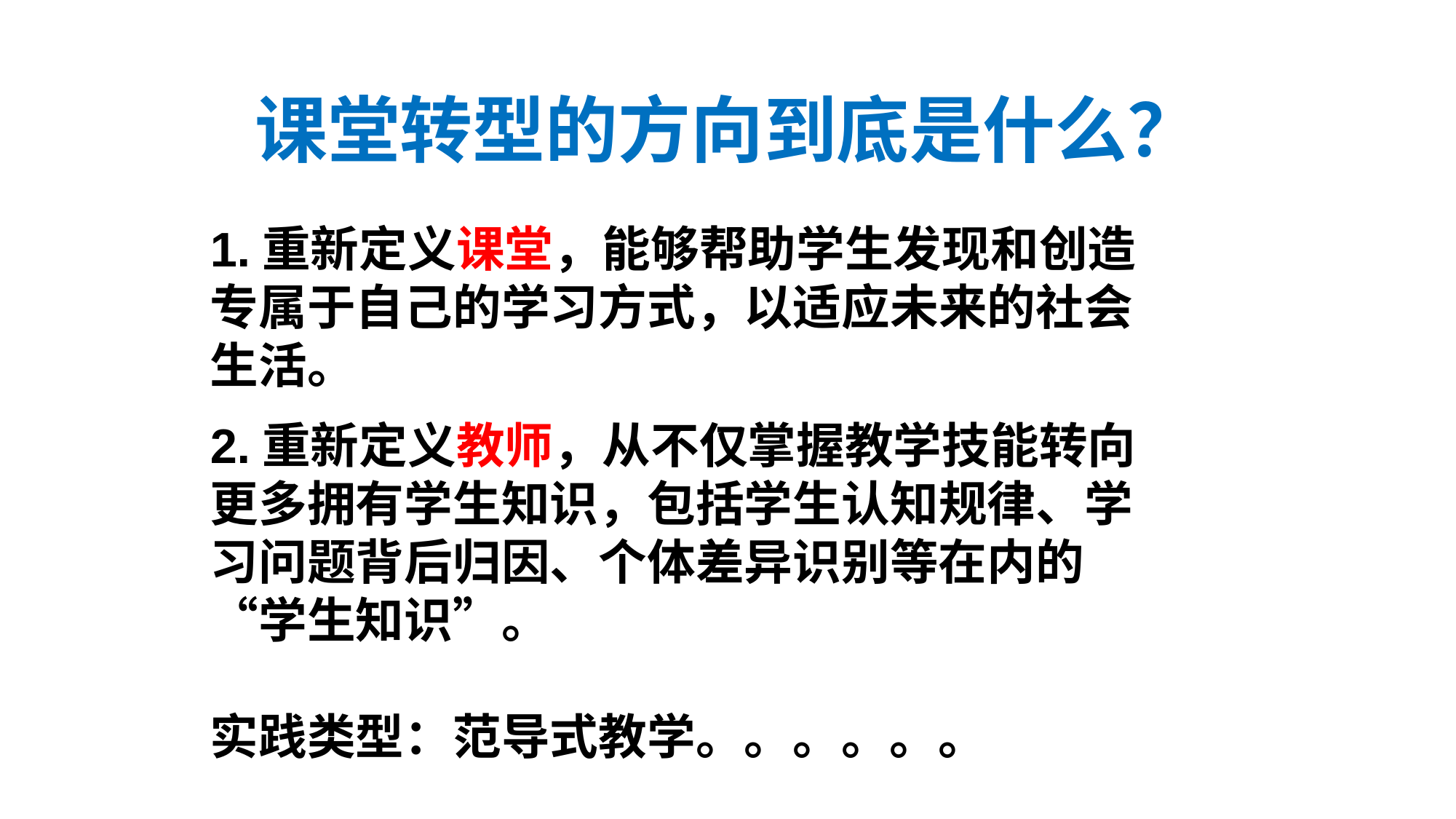

课堂转型的方向到底是什么？
1.重新定义课堂，能够帮助学生发现和创造专属于自己的学习方式，以适应未来的社会生活。

2.重新定义教师，从不仅掌握教学技能转向更多拥有学生知识，包括学生认知规律、学习问题背后归因、个体差异识别等在内的“学生知识”。
实践类型：范导式教学。。。。。。